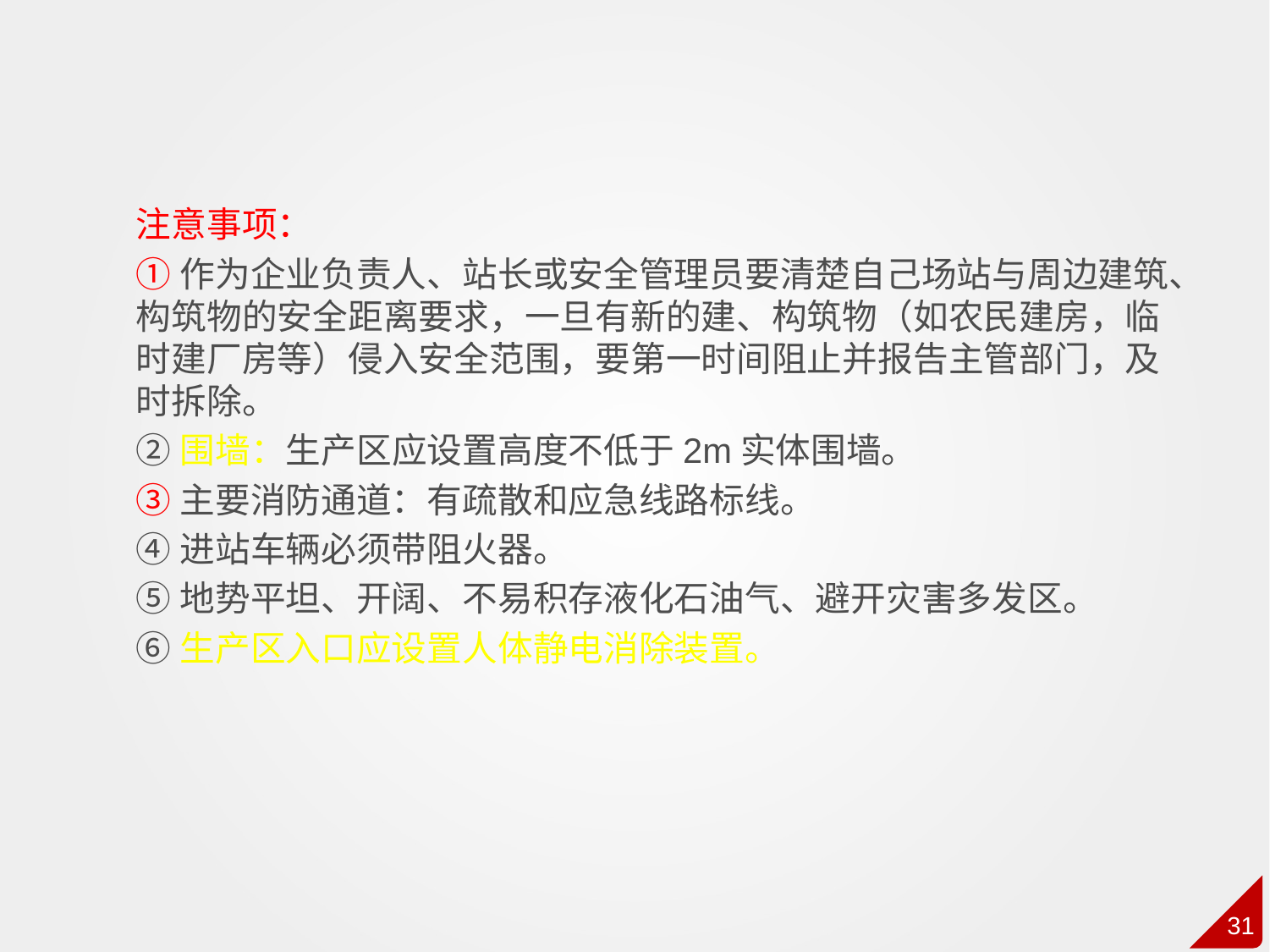

注意事项：
①作为企业负责人、站长或安全管理员要清楚自己场站与周边建筑、构筑物的安全距离要求，一旦有新的建、构筑物（如农民建房，临时建厂房等）侵入安全范围，要第一时间阻止并报告主管部门，及时拆除。
②围墙：生产区应设置高度不低于2m实体围墙。
③主要消防通道：有疏散和应急线路标线。
④进站车辆必须带阻火器。
⑤地势平坦、开阔、不易积存液化石油气、避开灾害多发区。
⑥生产区入口应设置人体静电消除装置。